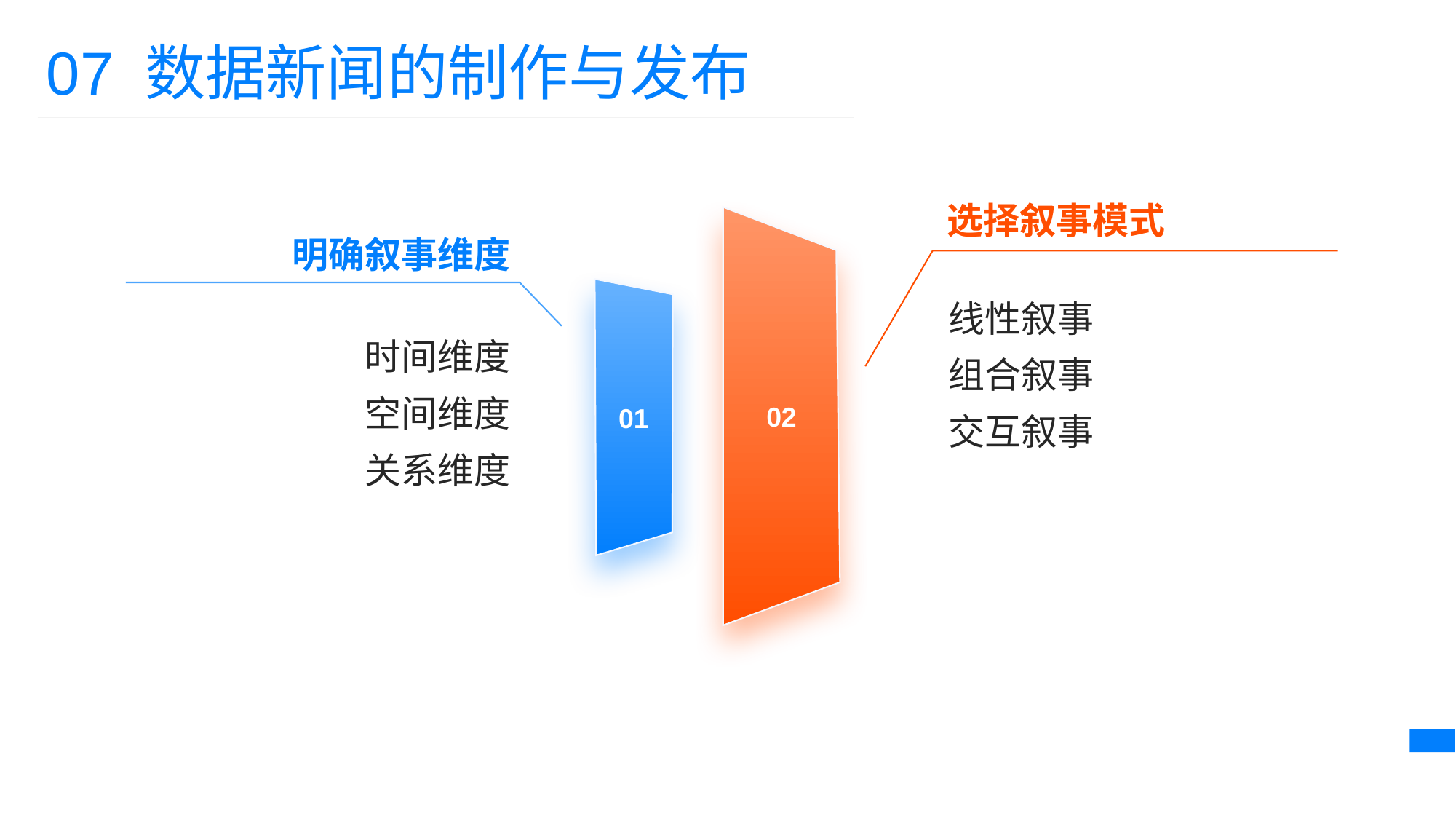

07 数据新闻的制作与发布

选择叙事模式
02
明确叙事维度

01
线性叙事
组合叙事
交互叙事

时间维度
空间维度
关系维度